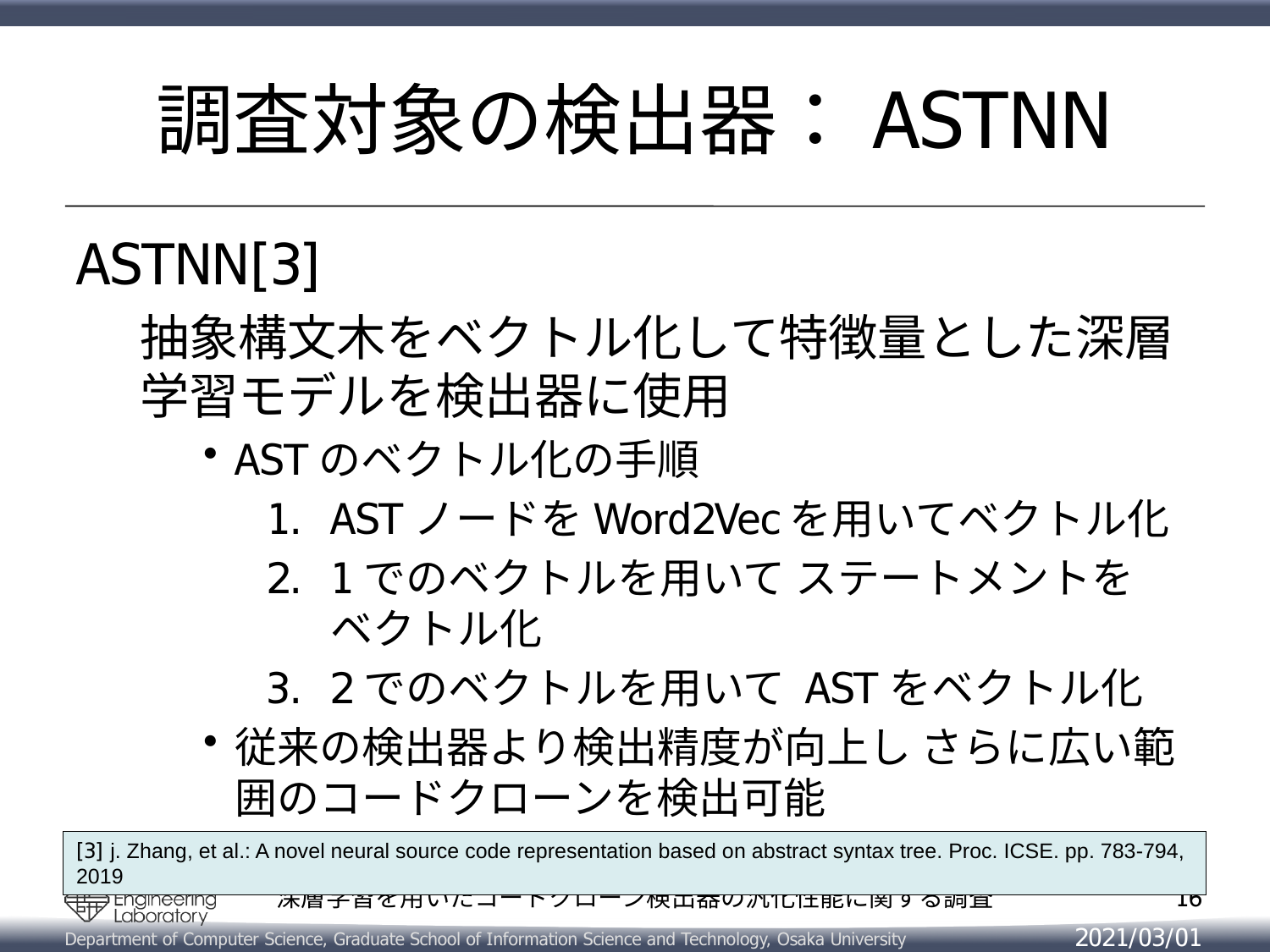

# 調査対象の検出器：ASTNN
ASTNN[3]
抽象構文木をベクトル化して特徴量とした深層学習モデルを検出器に使用
ASTのベクトル化の手順
ASTノードをWord2Vecを用いてベクトル化
1でのベクトルを用いて ステートメントを
ベクトル化
2でのベクトルを用いて ASTをベクトル化
従来の検出器より検出精度が向上し さらに広い範囲のコードクローンを検出可能
[3] j. Zhang, et al.: A novel neural source code representation based on abstract syntax tree. Proc. ICSE. pp. 783-794, 2019
16
深層学習を用いたコードクローン検出器の汎化性能に関する調査
2021/03/01